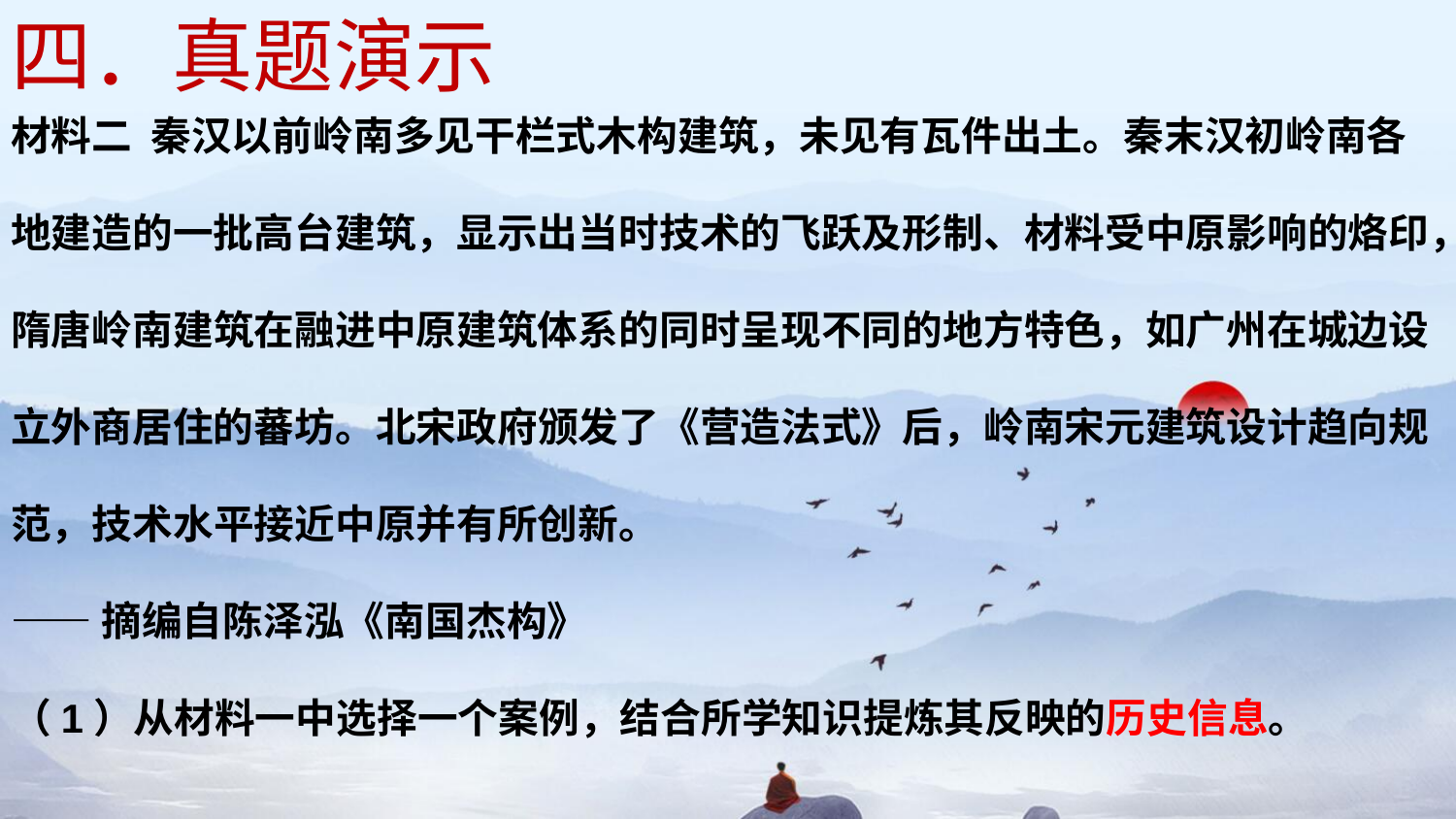

四．真题演示
材料二  秦汉以前岭南多见干栏式木构建筑，未见有瓦件出土。秦末汉初岭南各地建造的一批高台建筑，显示出当时技术的飞跃及形制、材料受中原影响的烙印，隋唐岭南建筑在融进中原建筑体系的同时呈现不同的地方特色，如广州在城边设立外商居住的蕃坊。北宋政府颁发了《营造法式》后，岭南宋元建筑设计趋向规范，技术水平接近中原并有所创新。
——摘编自陈泽泓《南国杰构》
（1）从材料一中选择一个案例，结合所学知识提炼其反映的历史信息。